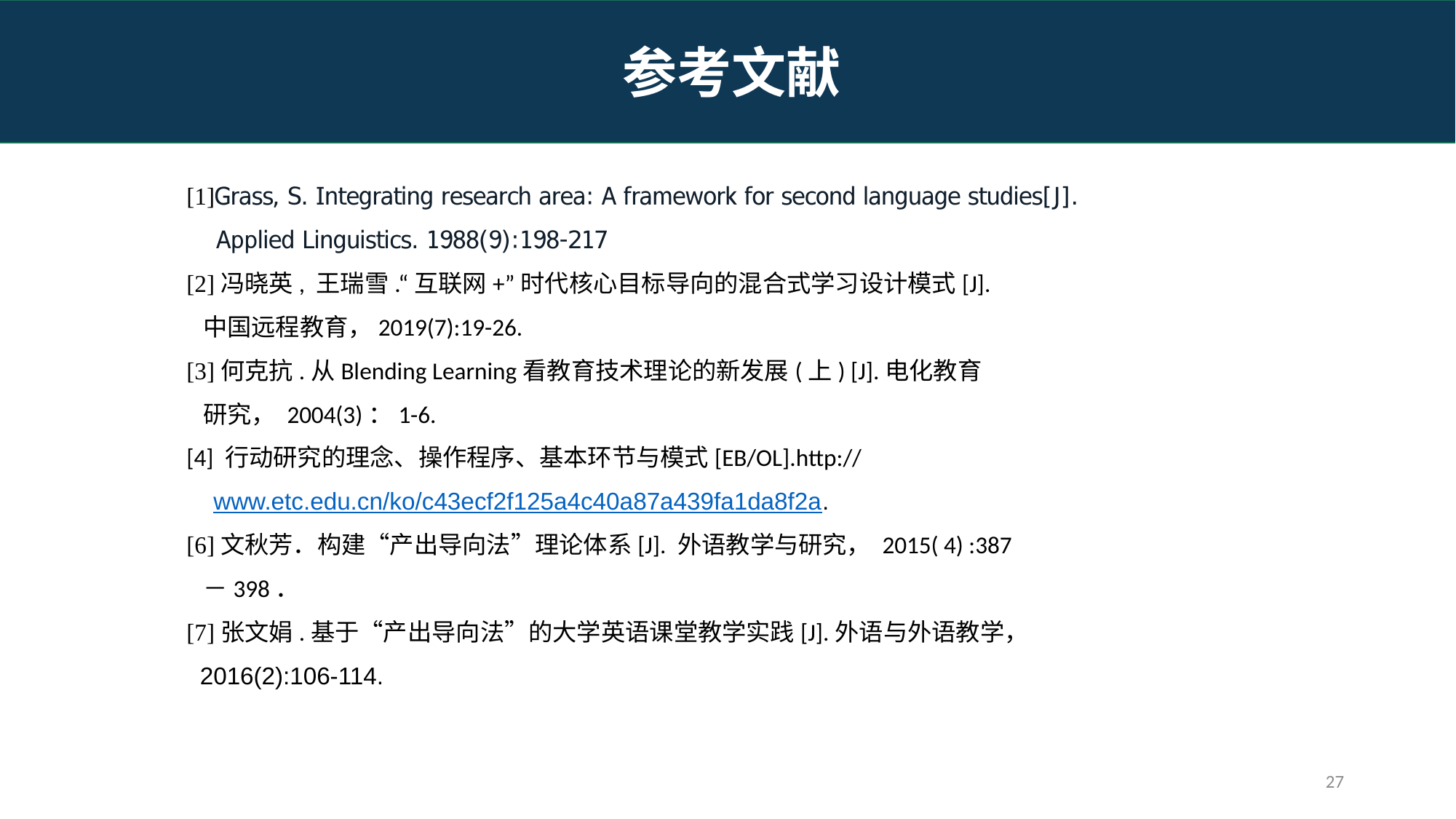

参考文献
[1]Grass, S. Integrating research area: A framework for second language studies[J].
    Applied Linguistics. 1988(9):198-217
[2]冯晓英, 王瑞雪.“互联网+”时代核心目标导向的混合式学习设计模式[J].
  中国远程教育，2019(7):19-26.
[3]何克抗.从Blending Learning看教育技术理论的新发展(上) [J].电化教育
  研究， 2004(3)：1-6.
[4] 行动研究的理念、操作程序、基本环节与模式[EB/OL].http://
    www.etc.edu.cn/ko/c43ecf2f125a4c40a87a439fa1da8f2a.
[6]文秋芳．构建“产出导向法”理论体系[J]. 外语教学与研究， 2015( 4) :387
  －398．
[7]张文娟.基于“产出导向法”的大学英语课堂教学实践[J].外语与外语教学，
  2016(2):106-114.
27